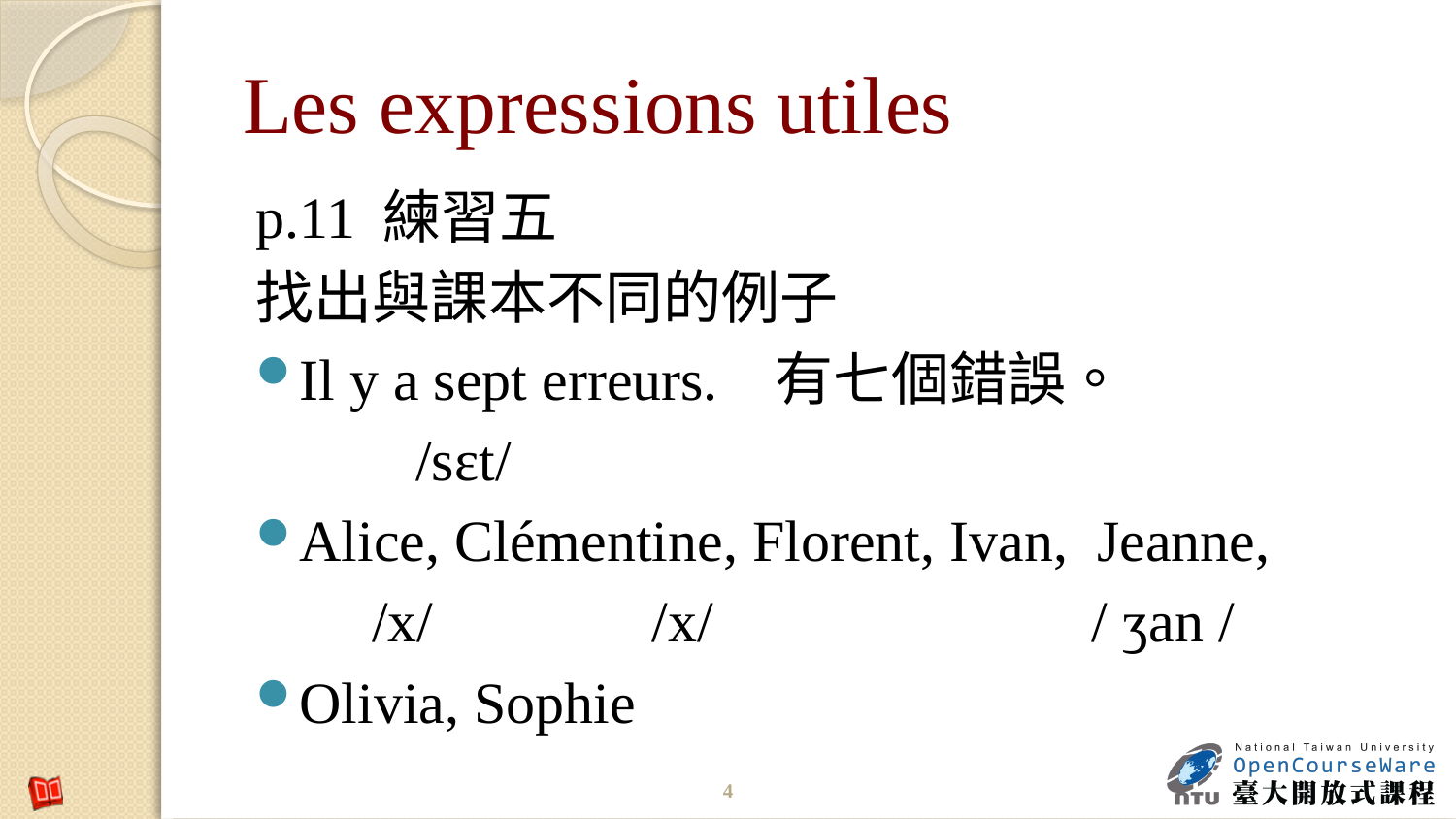

# Les expressions utiles
p.11 練習五
找出與課本不同的例子
Il y a sept erreurs.   有七個錯誤。
           /sεt/
Alice, Clémentine, Florent, Ivan,  Jeanne,
        /x/               /x/                          / ʒan /
Olivia, Sophie

4